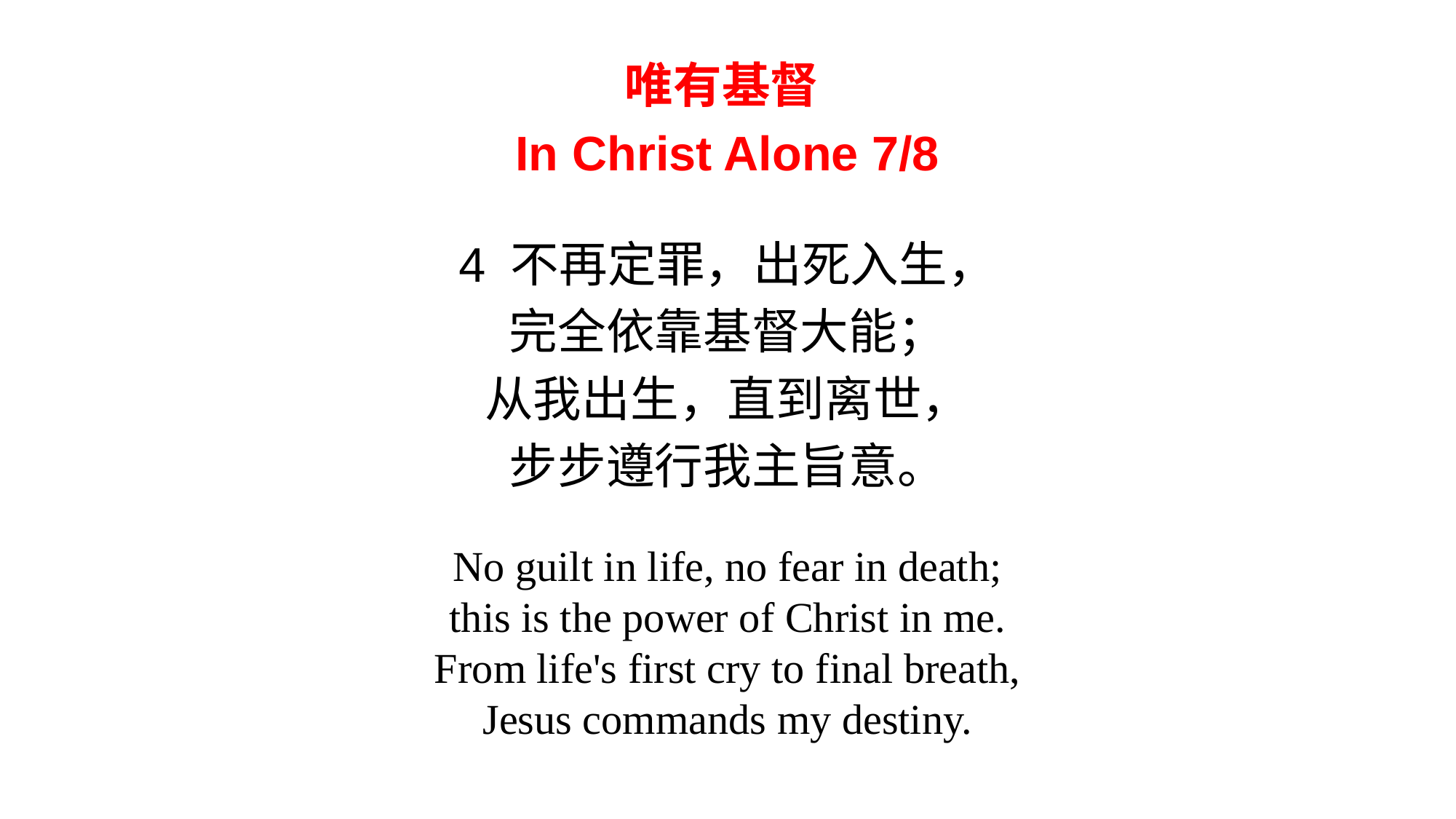

唯有基督
In Christ Alone 7/8
4 不再定罪，出死入生，
完全依靠基督大能；
从我出生，直到离世，
步步遵行我主旨意。

No guilt in life, no fear in death;
this is the power of Christ in me.
From life's first cry to final breath,
Jesus commands my destiny.